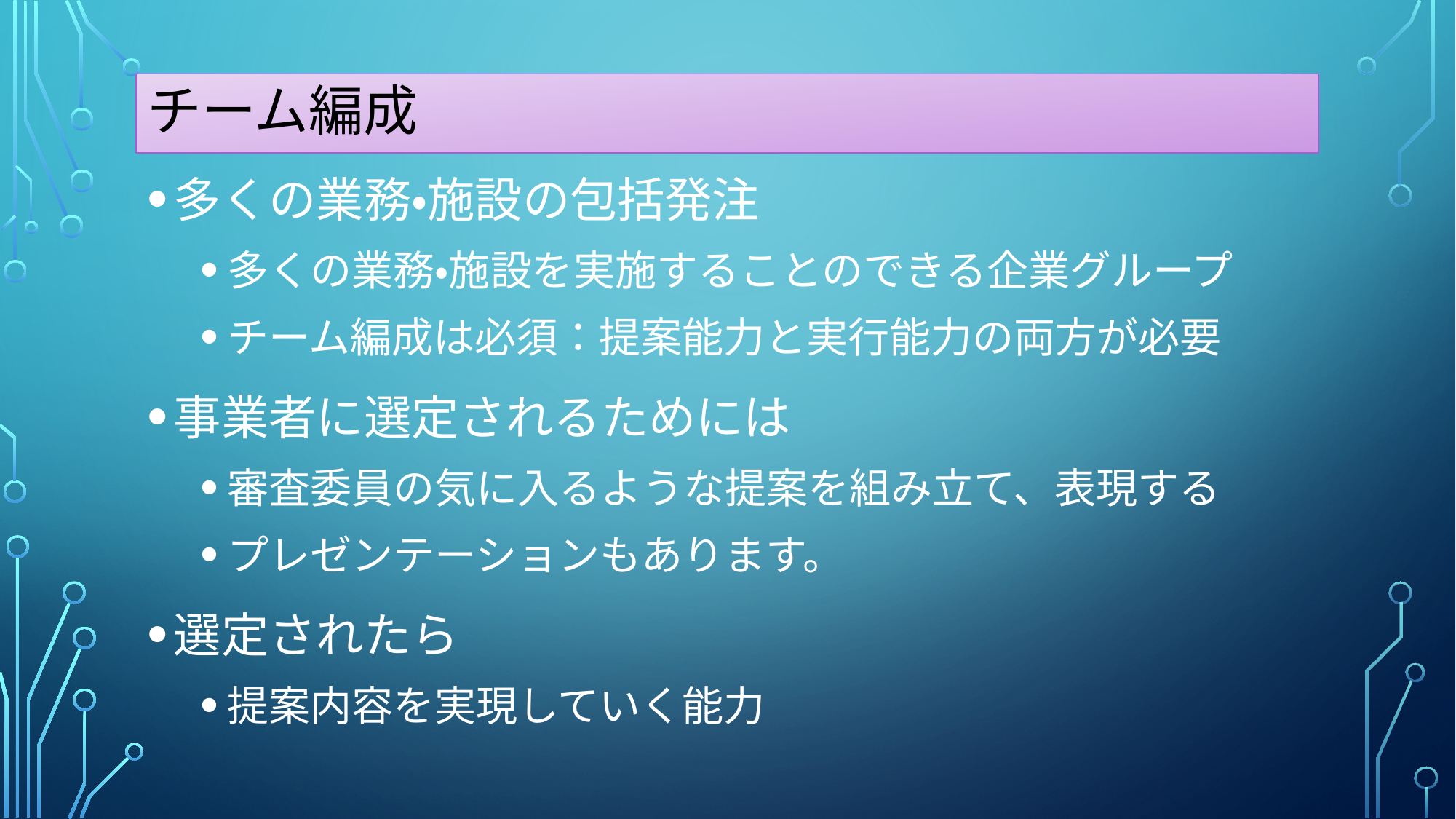

# チーム編成
多くの業務・施設の包括発注
多くの業務・施設を実施することのできる企業グループ
チーム編成は必須：提案能力と実行能力の両方が必要
事業者に選定されるためには
審査委員の気に入るような提案を組み立て、表現する
プレゼンテーションもあります。
選定されたら
提案内容を実現していく能力